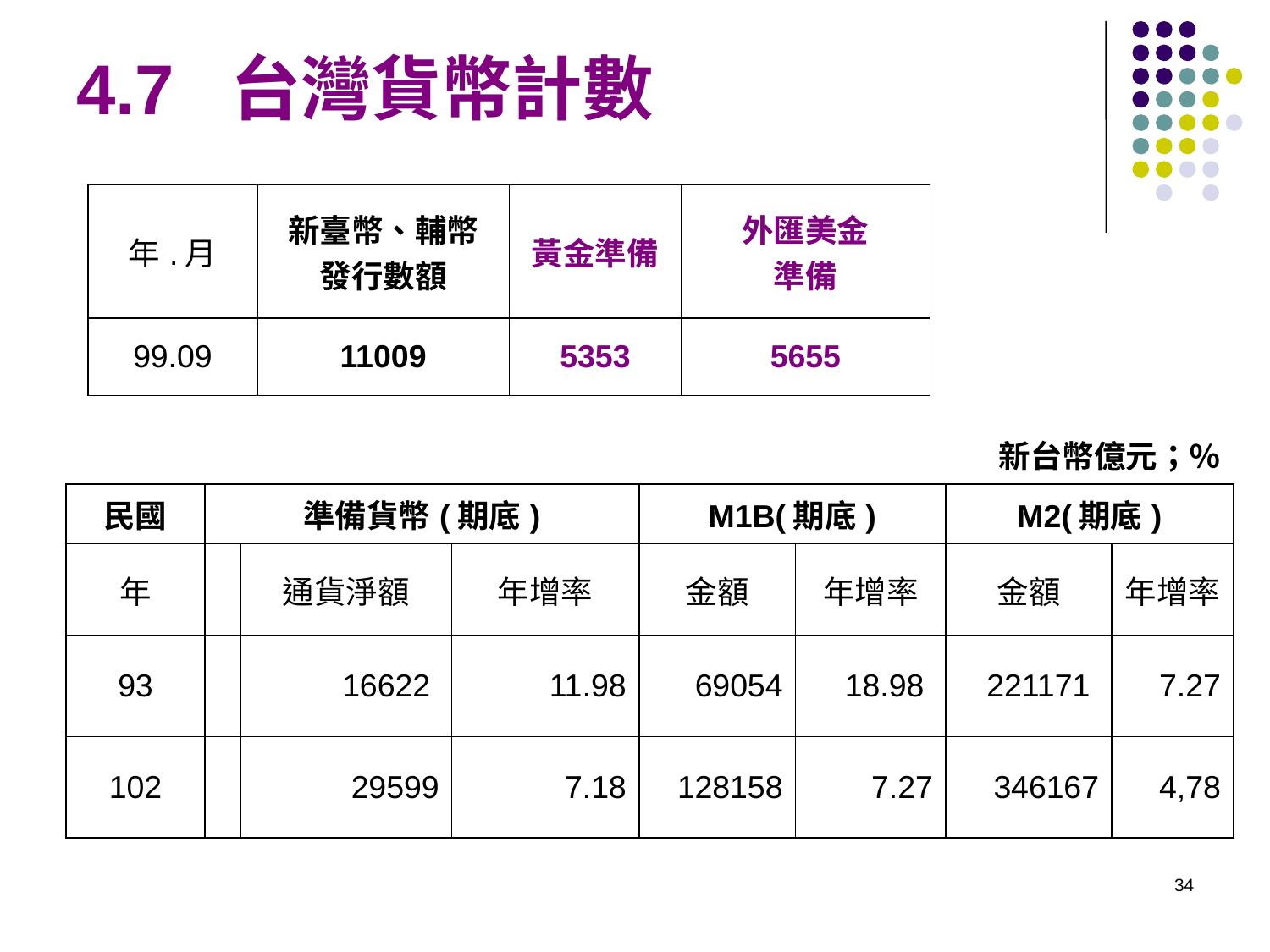

# 4.7  台灣貨幣計數
| 年.月 | 新臺幣、輔幣 發行數額 | 黃金準備 | 外匯美金 準備 |
| --- | --- | --- | --- |
| 99.09 | 11009 | 5353 | 5655 |
| 新台幣億元；％ |  |  |  |  |  |  |  |
| --- | --- | --- | --- | --- | --- | --- | --- |
| 民國 | 準備貨幣(期底) |  |  | M1B(期底) |  | M2(期底) |  |
| 年 |  | 通貨淨額 | 年增率 | 金額 | 年增率 | 金額 | 年增率 |
| 93 |  | 16622 | 11.98 | 69054 | 18.98 | 221171 | 7.27 |
| 102 |  | 29599 | 7.18 | 128158 | 7.27 | 346167 | 4,78 |
34